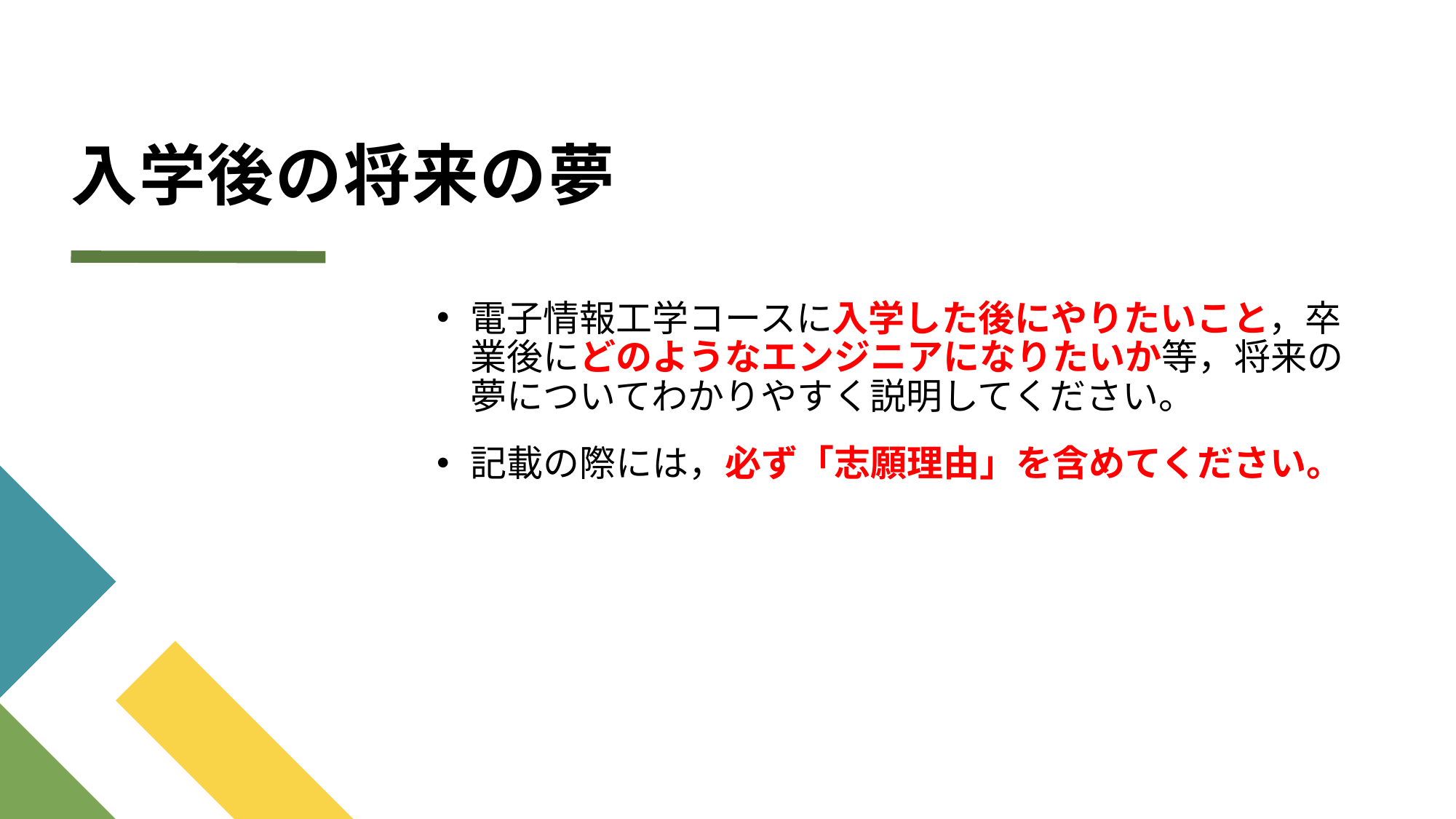

# 入学後の将来の夢
電子情報工学コースに入学した後にやりたいこと，卒業後にどのようなエンジニアになりたいか等，将来の夢についてわかりやすく説明してください。
記載の際には，必ず「志願理由」を含めてください。